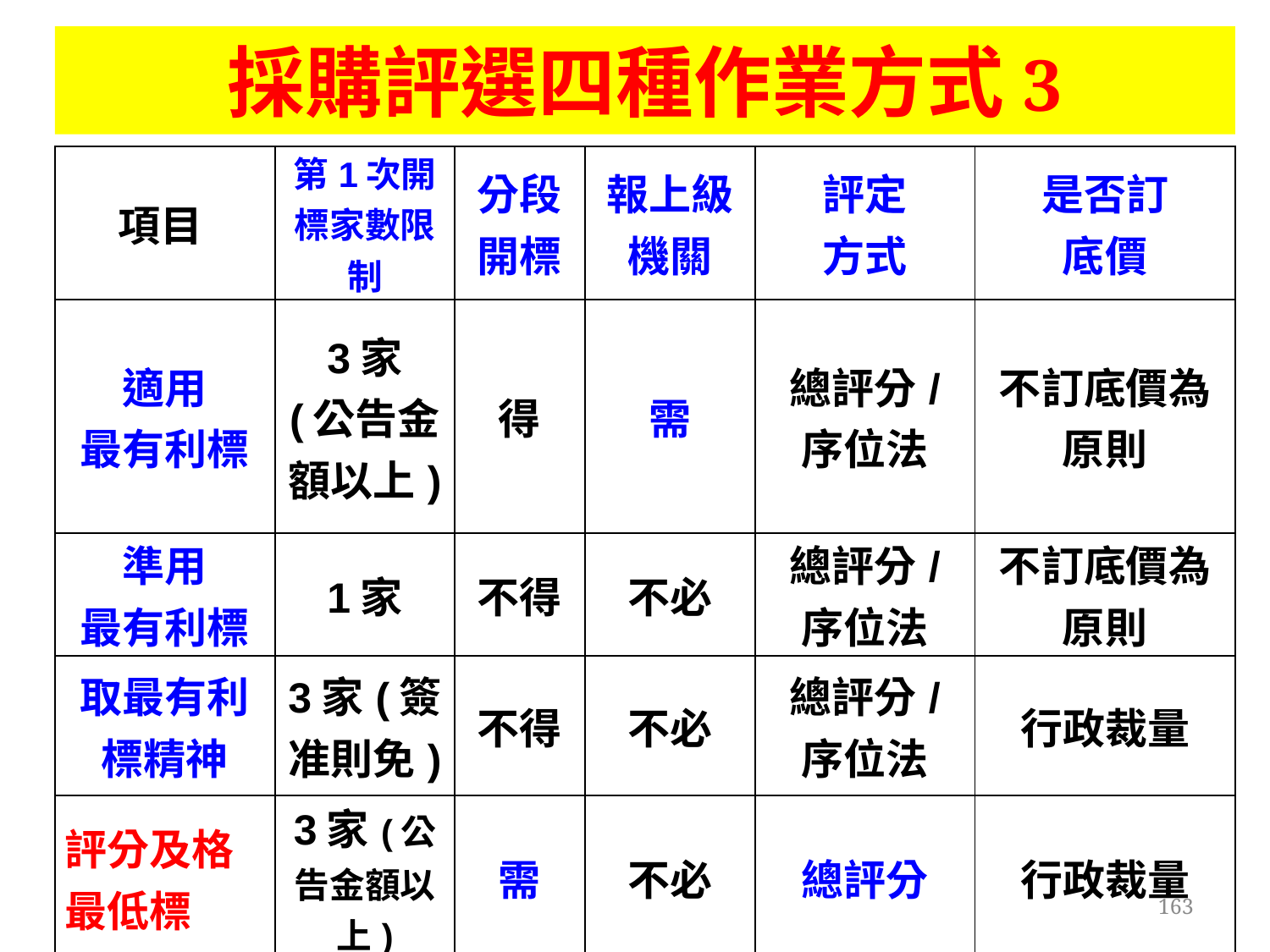

# 採購評選四種作業方式3
| 項目 | 第1次開標家數限制 | 分段 開標 | 報上級 機關 | 評定 方式 | 是否訂 底價 |
| --- | --- | --- | --- | --- | --- |
| 適用 最有利標 | 3家 (公告金額以上) | 得 | 需 | 總評分/ 序位法 | 不訂底價為原則 |
| 準用 最有利標 | 1家 | 不得 | 不必 | 總評分/ 序位法 | 不訂底價為原則 |
| 取最有利標精神 | 3家(簽准則免) | 不得 | 不必 | 總評分/ 序位法 | 行政裁量 |
| 評分及格 最低標 | 3家(公告金額以上) | 需 | 不必 | 總評分 | 行政裁量 |
163